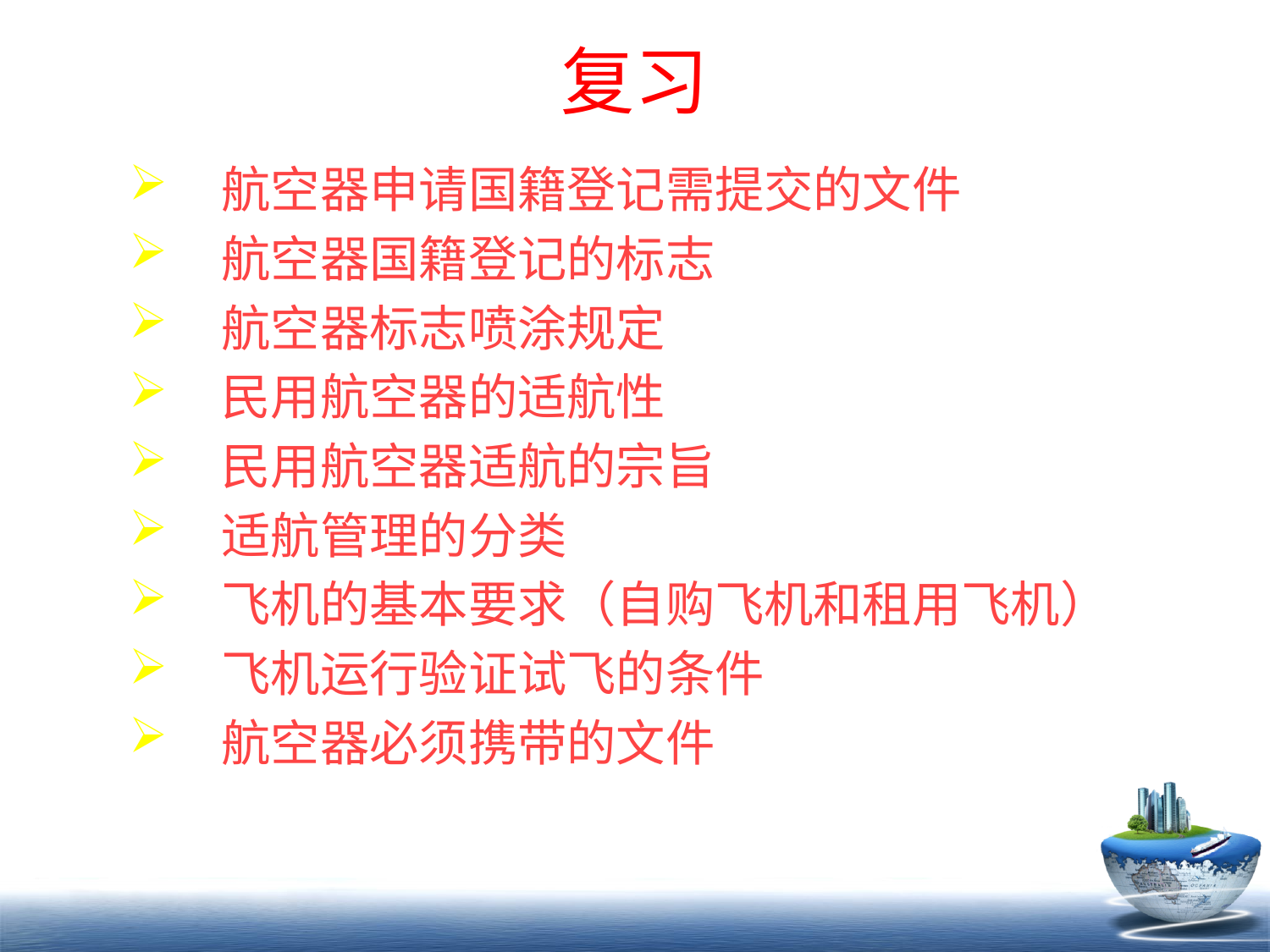

# 复习
   航空器申请国籍登记需提交的文件
   航空器国籍登记的标志
   航空器标志喷涂规定
   民用航空器的适航性
   民用航空器适航的宗旨
   适航管理的分类
   飞机的基本要求（自购飞机和租用飞机）
   飞机运行验证试飞的条件
   航空器必须携带的文件